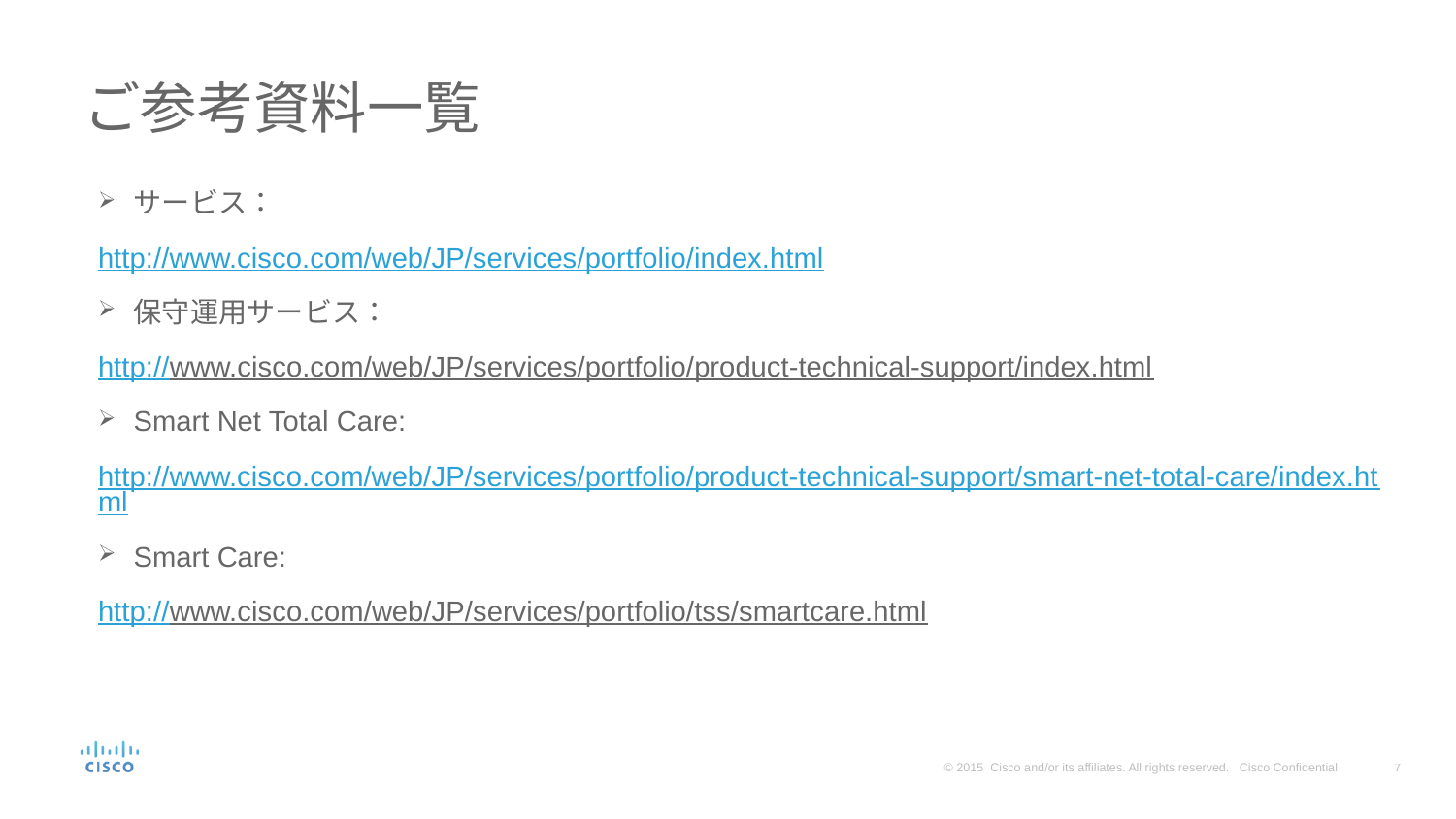

# ご参考資料一覧
サービス：
http://www.cisco.com/web/JP/services/portfolio/index.html
保守運用サービス：
http://www.cisco.com/web/JP/services/portfolio/product-technical-support/index.html
Smart Net Total Care:
http://www.cisco.com/web/JP/services/portfolio/product-technical-support/smart-net-total-care/index.html
Smart Care:
http://www.cisco.com/web/JP/services/portfolio/tss/smartcare.html